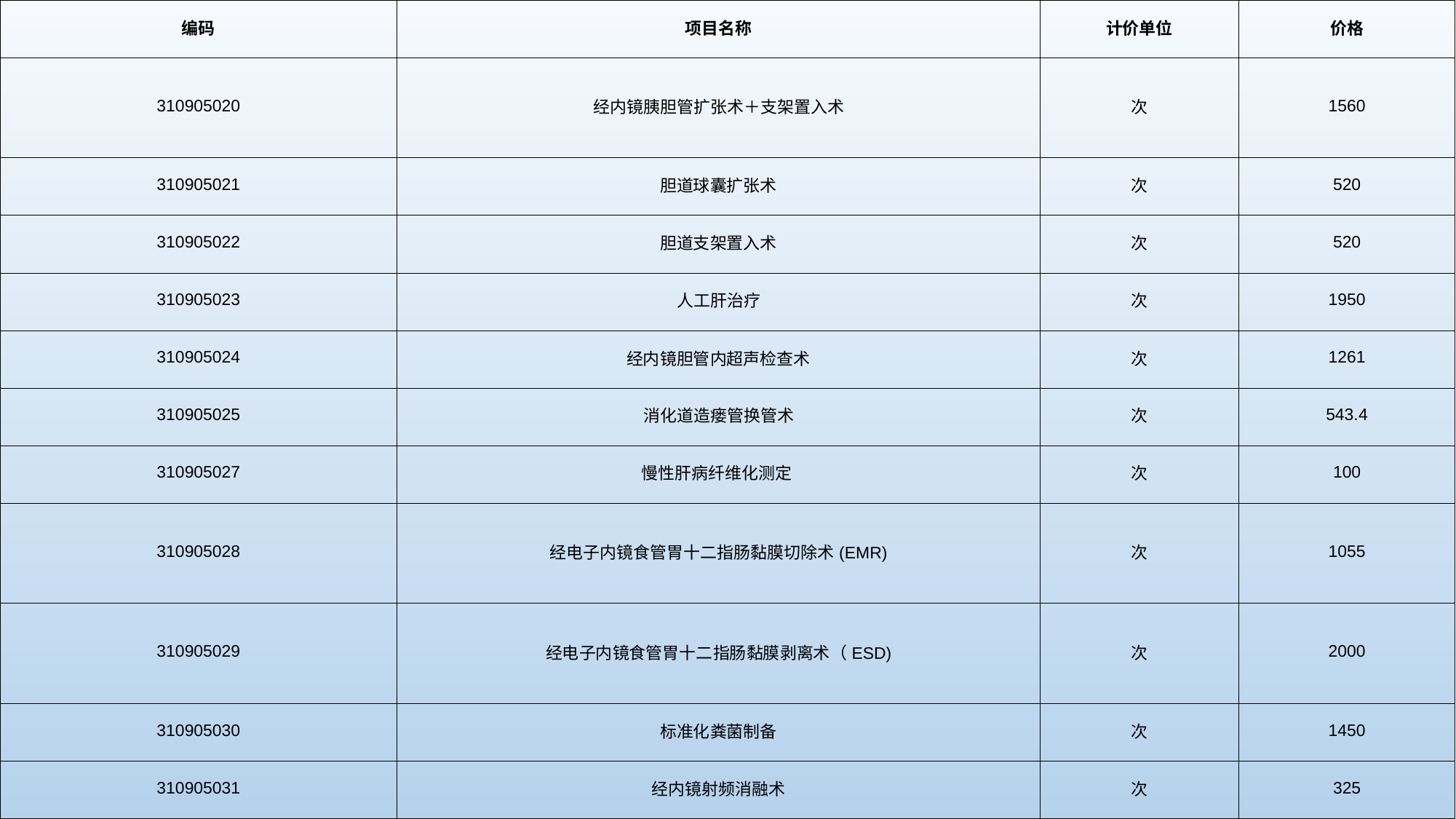

| 编码 | 项目名称 | 计价单位 | 价格 |
| --- | --- | --- | --- |
| 310905020 | 经内镜胰胆管扩张术＋支架置入术 | 次 | 1560 |
| 310905021 | 胆道球囊扩张术 | 次 | 520 |
| 310905022 | 胆道支架置入术 | 次 | 520 |
| 310905023 | 人工肝治疗 | 次 | 1950 |
| 310905024 | 经内镜胆管内超声检查术 | 次 | 1261 |
| 310905025 | 消化道造瘘管换管术 | 次 | 543.4 |
| 310905027 | 慢性肝病纤维化测定 | 次 | 100 |
| 310905028 | 经电子内镜食管胃十二指肠黏膜切除术(EMR) | 次 | 1055 |
| 310905029 | 经电子内镜食管胃十二指肠黏膜剥离术（ESD) | 次 | 2000 |
| 310905030 | 标准化粪菌制备 | 次 | 1450 |
| 310905031 | 经内镜射频消融术 | 次 | 325 |